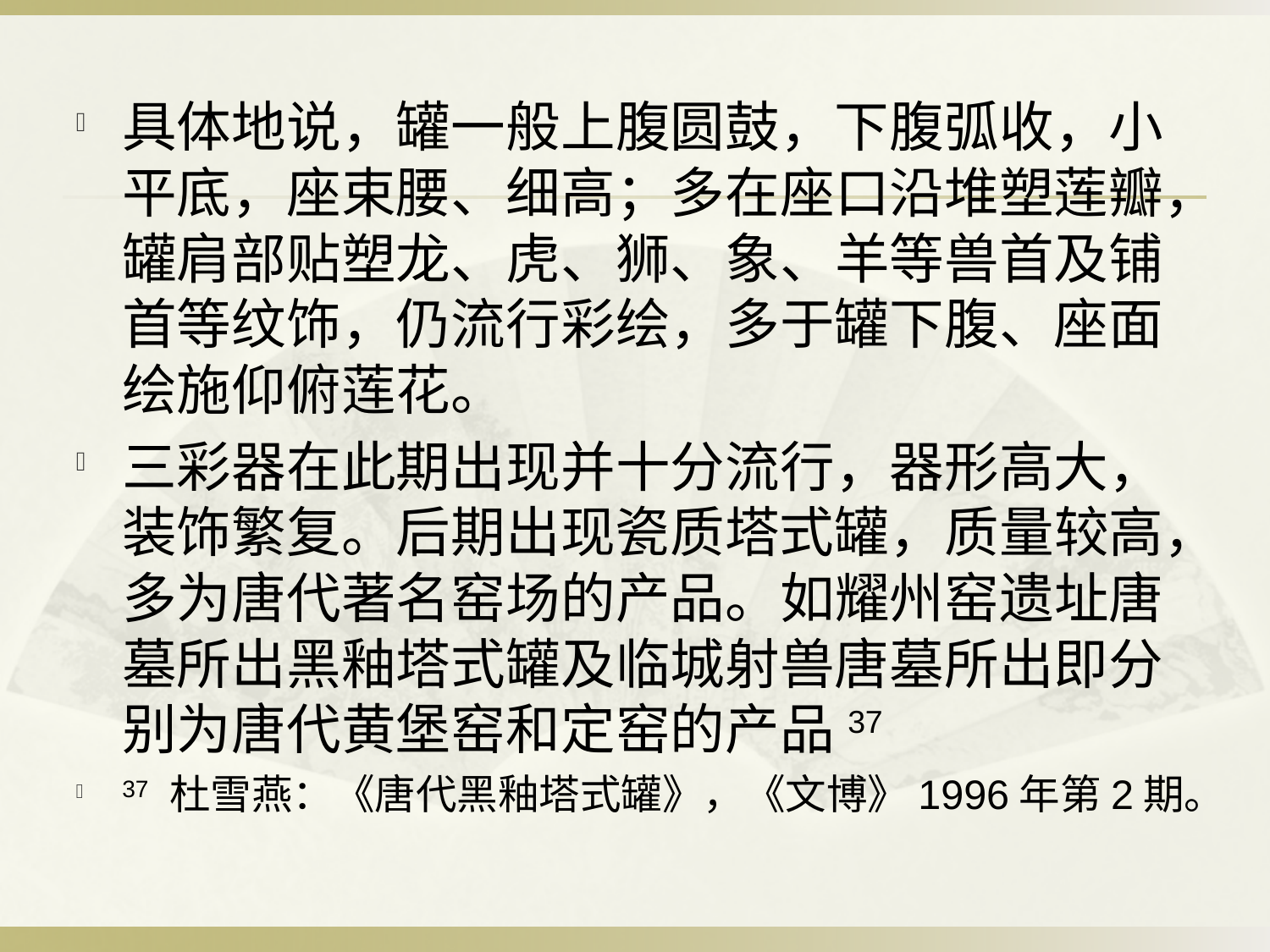

#
具体地说，罐一般上腹圆鼓，下腹弧收，小平底，座束腰、细高；多在座口沿堆塑莲瓣，罐肩部贴塑龙、虎、狮、象、羊等兽首及铺首等纹饰，仍流行彩绘，多于罐下腹、座面绘施仰俯莲花。
三彩器在此期出现并十分流行，器形高大，装饰繁复。后期出现瓷质塔式罐，质量较高，多为唐代著名窑场的产品。如耀州窑遗址唐墓所出黑釉塔式罐及临城射兽唐墓所出即分别为唐代黄堡窑和定窑的产品37
37 杜雪燕：《唐代黑釉塔式罐》，《文博》1996年第2期。